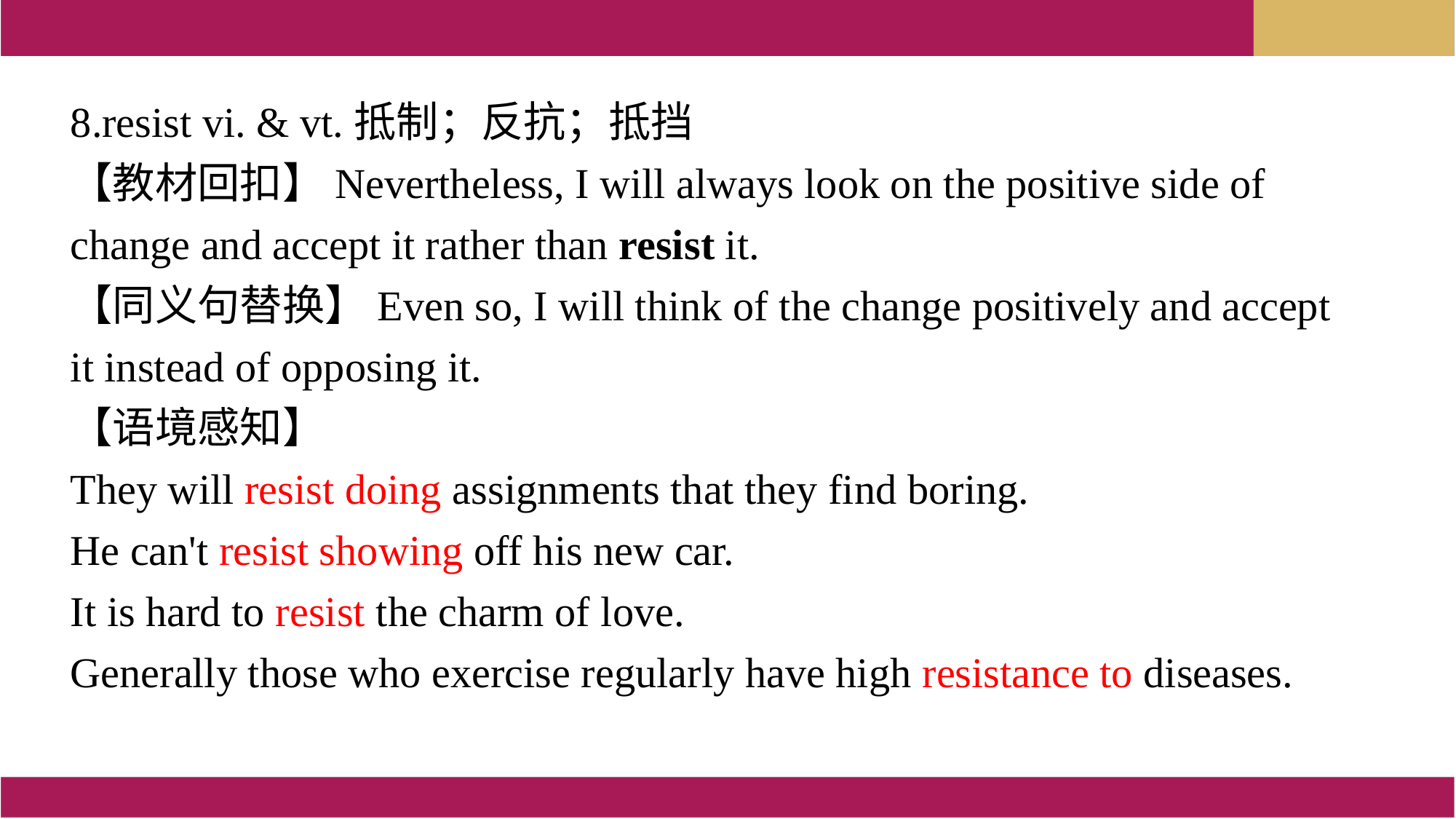

8.resist vi. & vt.抵制；反抗；抵挡
【教材回扣】Nevertheless, I will always look on the positive side of change and accept it rather than resist it.
【同义句替换】Even so, I will think of the change positively and accept it instead of opposing it.
【语境感知】
They will resist doing assignments that they find boring.
He can't resist showing off his new car.
It is hard to resist the charm of love.
Generally those who exercise regularly have high resistance to diseases.